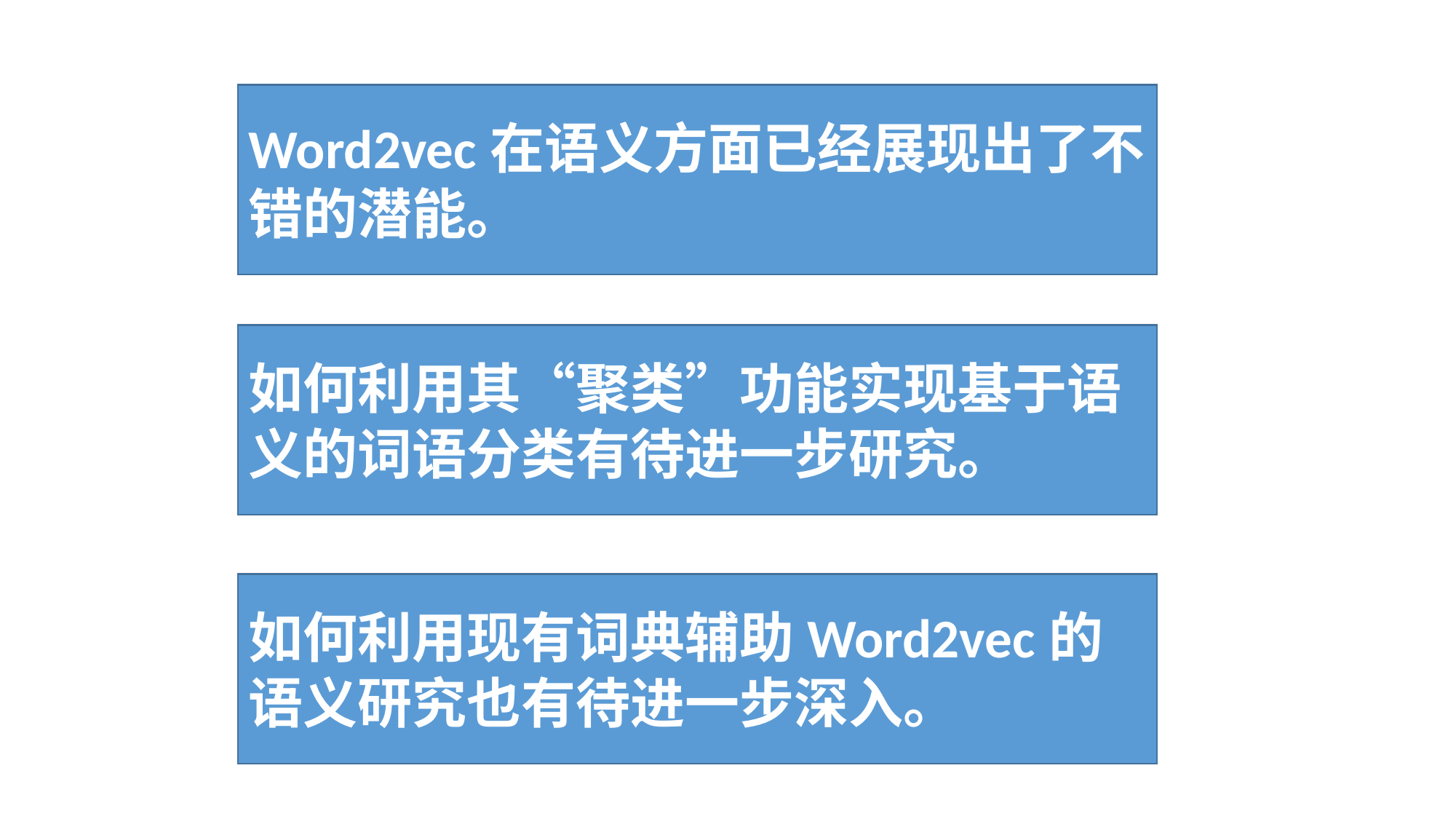

Word2vec在语义方面已经展现出了不错的潜能。
如何利用其“聚类”功能实现基于语义的词语分类有待进一步研究。
如何利用现有词典辅助Word2vec的语义研究也有待进一步深入。